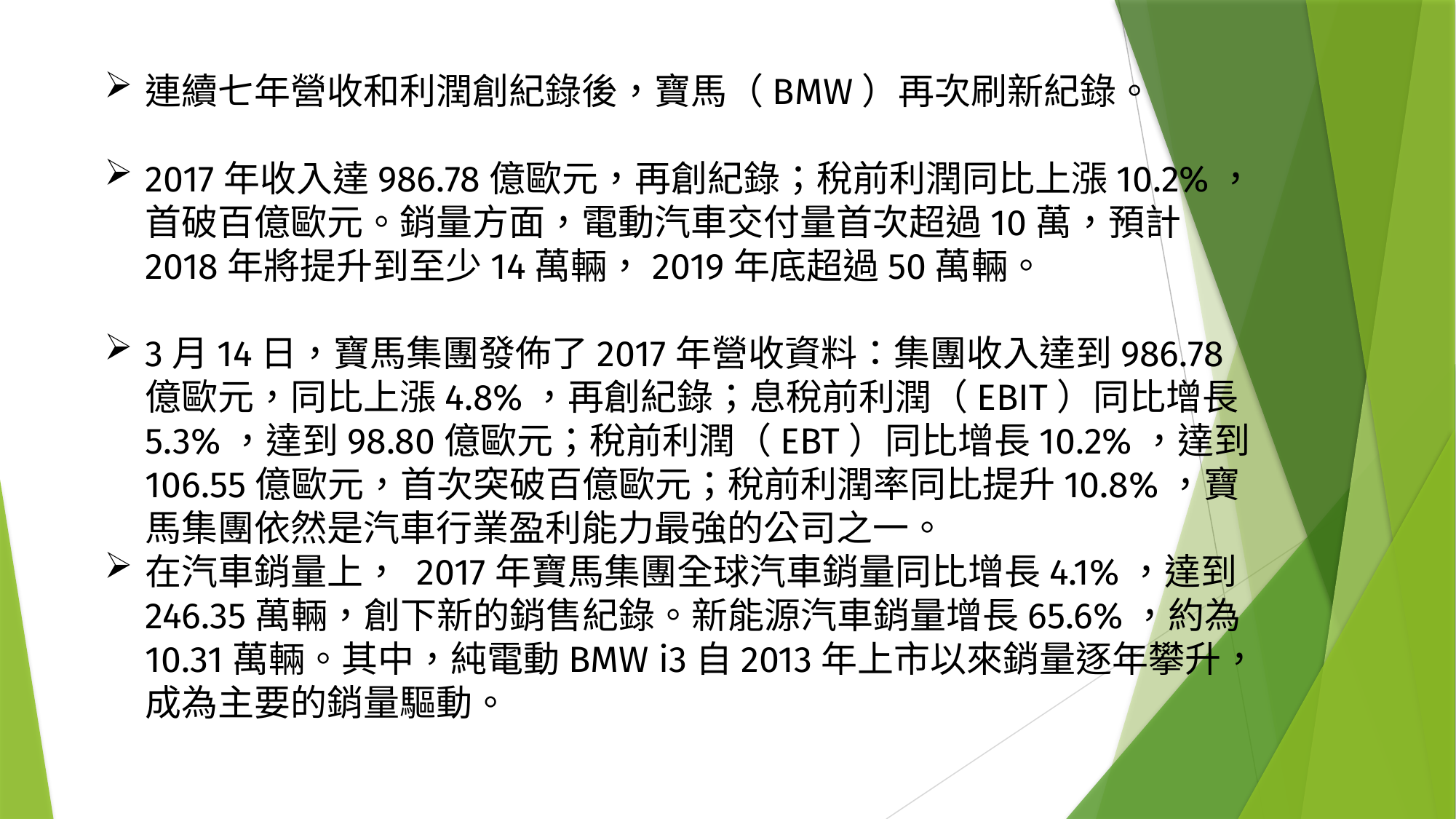

連續七年營收和利潤創紀錄後，寶馬（BMW）再次刷新紀錄。

2017年收入達986.78億歐元，再創紀錄；稅前利潤同比上漲10.2%，首破百億歐元。銷量方面，電動汽車交付量首次超過10萬，預計2018年將提升到至少14萬輛，2019年底超過50萬輛。

3月14日，寶馬集團發佈了2017年營收資料：集團收入達到986.78億歐元，同比上漲4.8%，再創紀錄；息稅前利潤（EBIT）同比增長5.3%，達到98.80億歐元；稅前利潤（EBT）同比增長10.2%，達到106.55億歐元，首次突破百億歐元；稅前利潤率同比提升10.8%，寶馬集團依然是汽車行業盈利能力最強的公司之一。
在汽車銷量上， 2017年寶馬集團全球汽車銷量同比增長4.1%，達到246.35萬輛，創下新的銷售紀錄。新能源汽車銷量增長65.6%，約為10.31萬輛。其中，純電動BMW i3自2013年上市以來銷量逐年攀升，成為主要的銷量驅動。